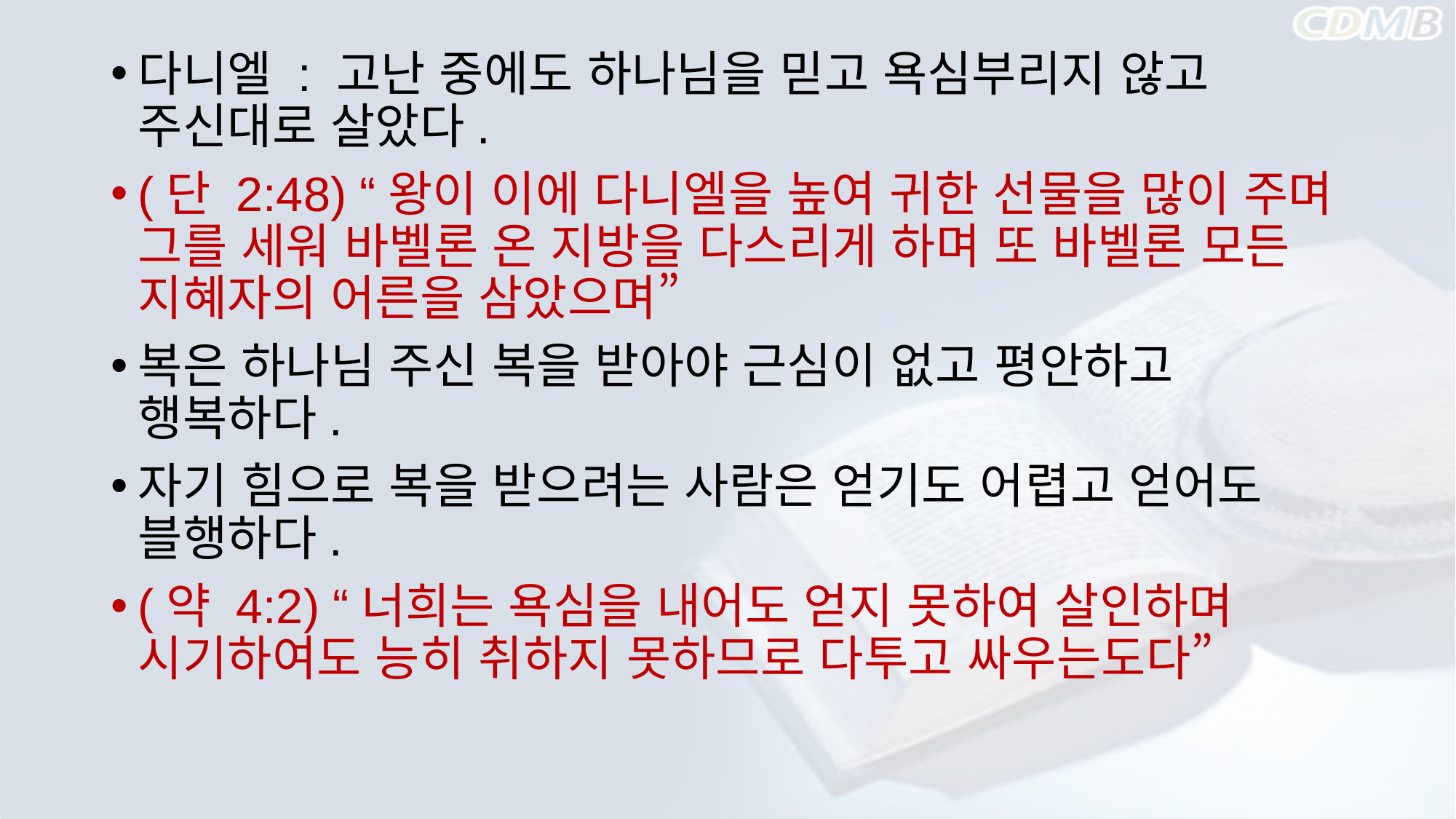

#
다니엘 : 고난 중에도 하나님을 믿고 욕심부리지 않고 주신대로 살았다.
(단 2:48) “왕이 이에 다니엘을 높여 귀한 선물을 많이 주며 그를 세워 바벨론 온 지방을 다스리게 하며 또 바벨론 모든 지혜자의 어른을 삼았으며”
복은 하나님 주신 복을 받아야 근심이 없고 평안하고 행복하다.
자기 힘으로 복을 받으려는 사람은 얻기도 어렵고 얻어도 블행하다.
(약 4:2) “너희는 욕심을 내어도 얻지 못하여 살인하며 시기하여도 능히 취하지 못하므로 다투고 싸우는도다”